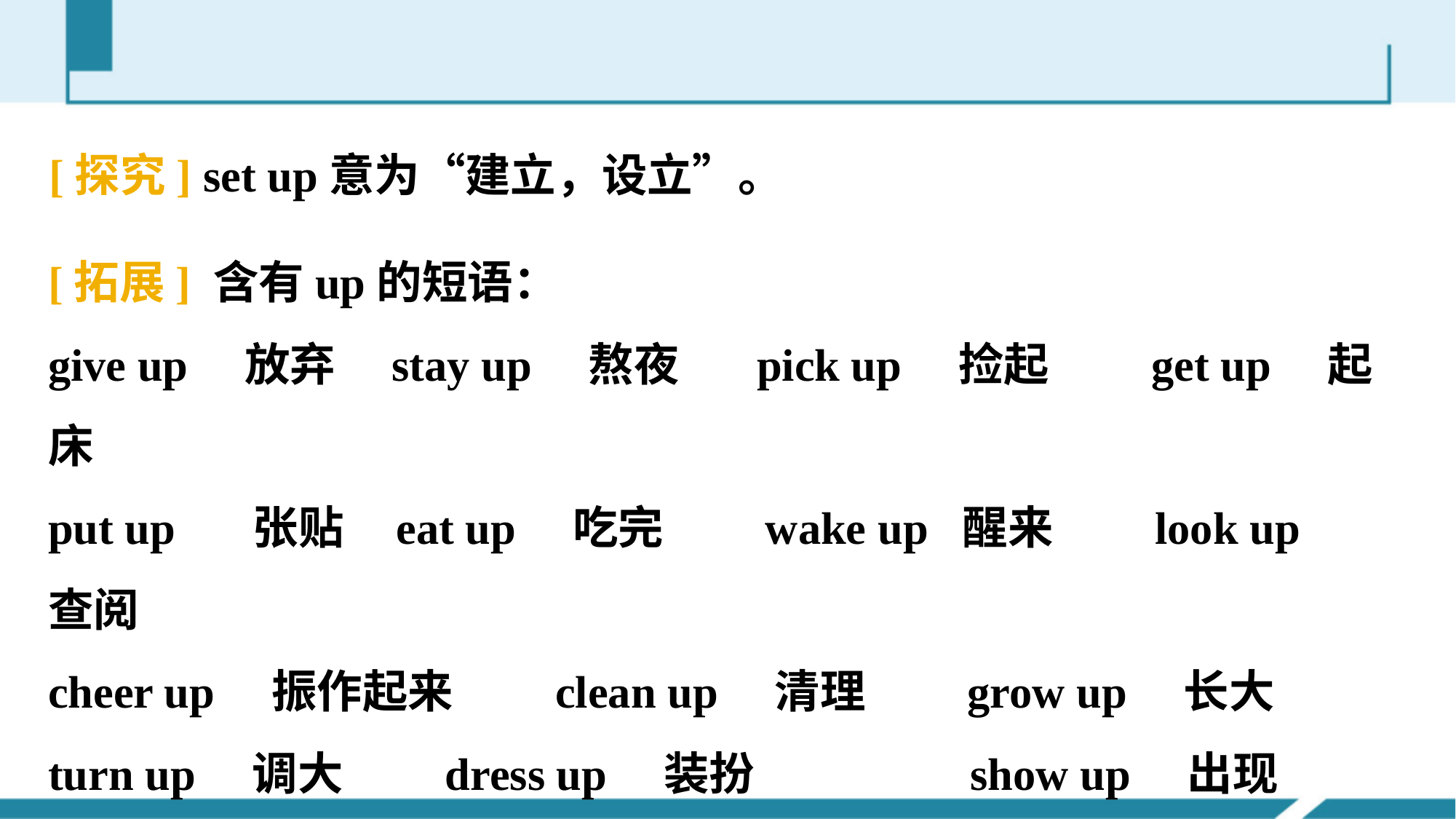

[探究] set up意为“建立，设立”。
[拓展] 含有up的短语：
give up　放弃　stay up　熬夜　  pick up　捡起　　get up　起床
put up　  张贴    eat up　吃完　　wake up  醒来　　look up　查阅
cheer up　振作起来　　clean up　清理　　grow up　长大
turn up　调大　　dress up　装扮　　           show up　出现
make up  编写　　come up　走近